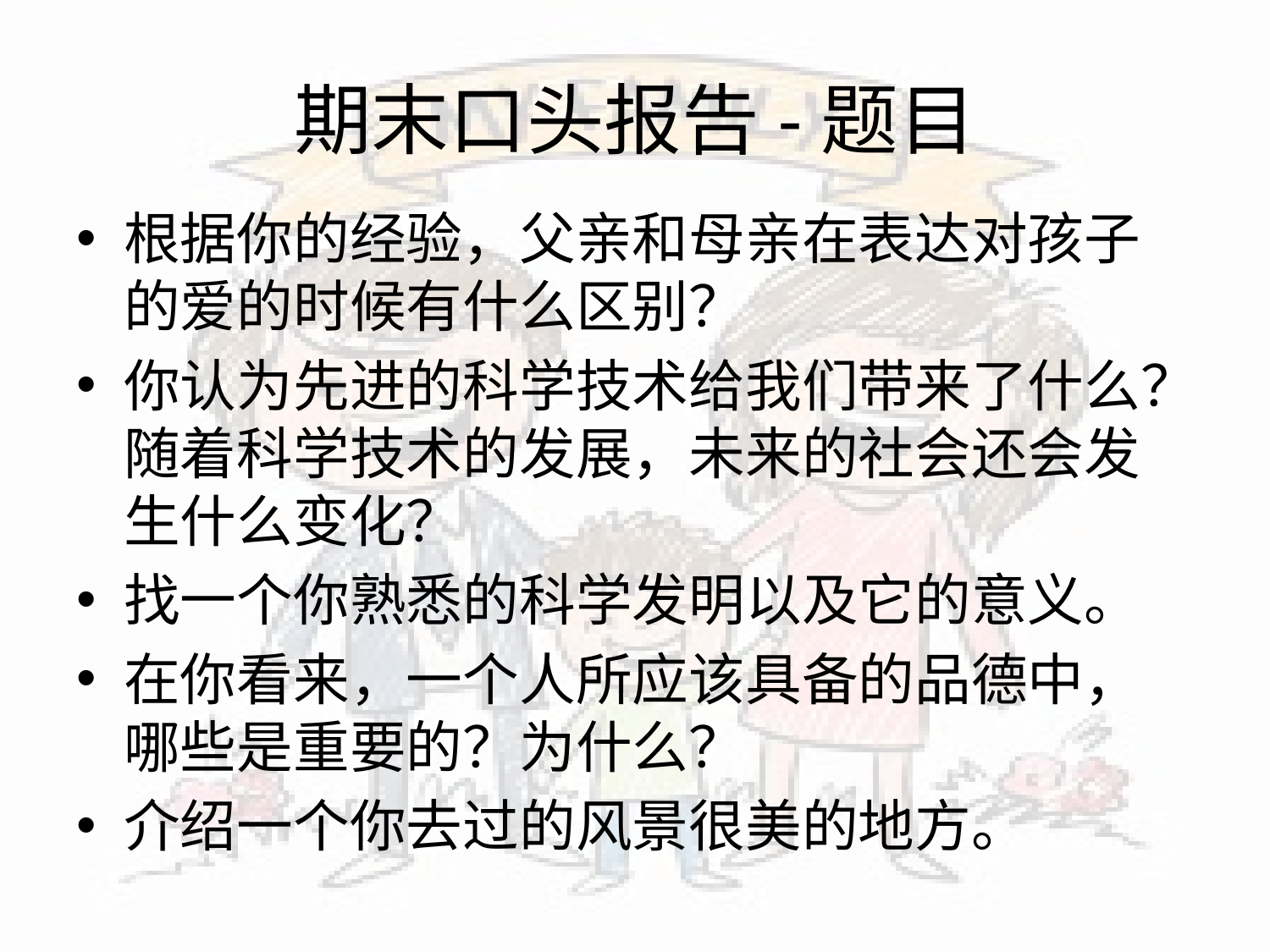

# 期末口头报告-题目
根据你的经验，父亲和母亲在表达对孩子的爱的时候有什么区别？
你认为先进的科学技术给我们带来了什么？随着科学技术的发展，未来的社会还会发生什么变化？
找一个你熟悉的科学发明以及它的意义。
在你看来，一个人所应该具备的品德中，哪些是重要的？为什么？
介绍一个你去过的风景很美的地方。